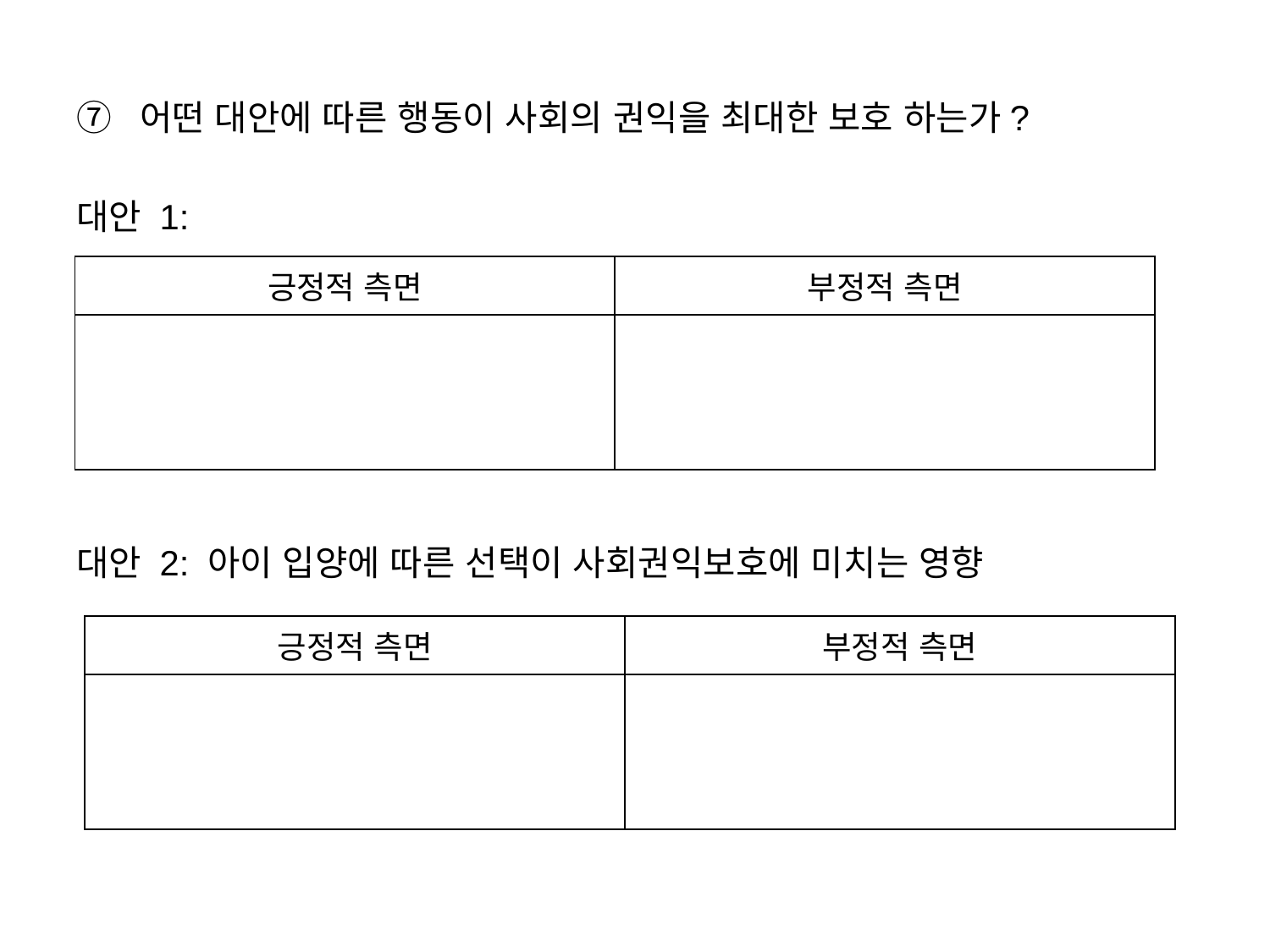

어떤 대안에 따른 행동이 사회의 권익을 최대한 보호 하는가?

대안 1:

대안 2: 아이 입양에 따른 선택이 사회권익보호에 미치는 영향

| 긍정적 측면 | 부정적 측면 |
| --- | --- |
|  |  |
| 긍정적 측면 | 부정적 측면 |
| --- | --- |
|  |  |